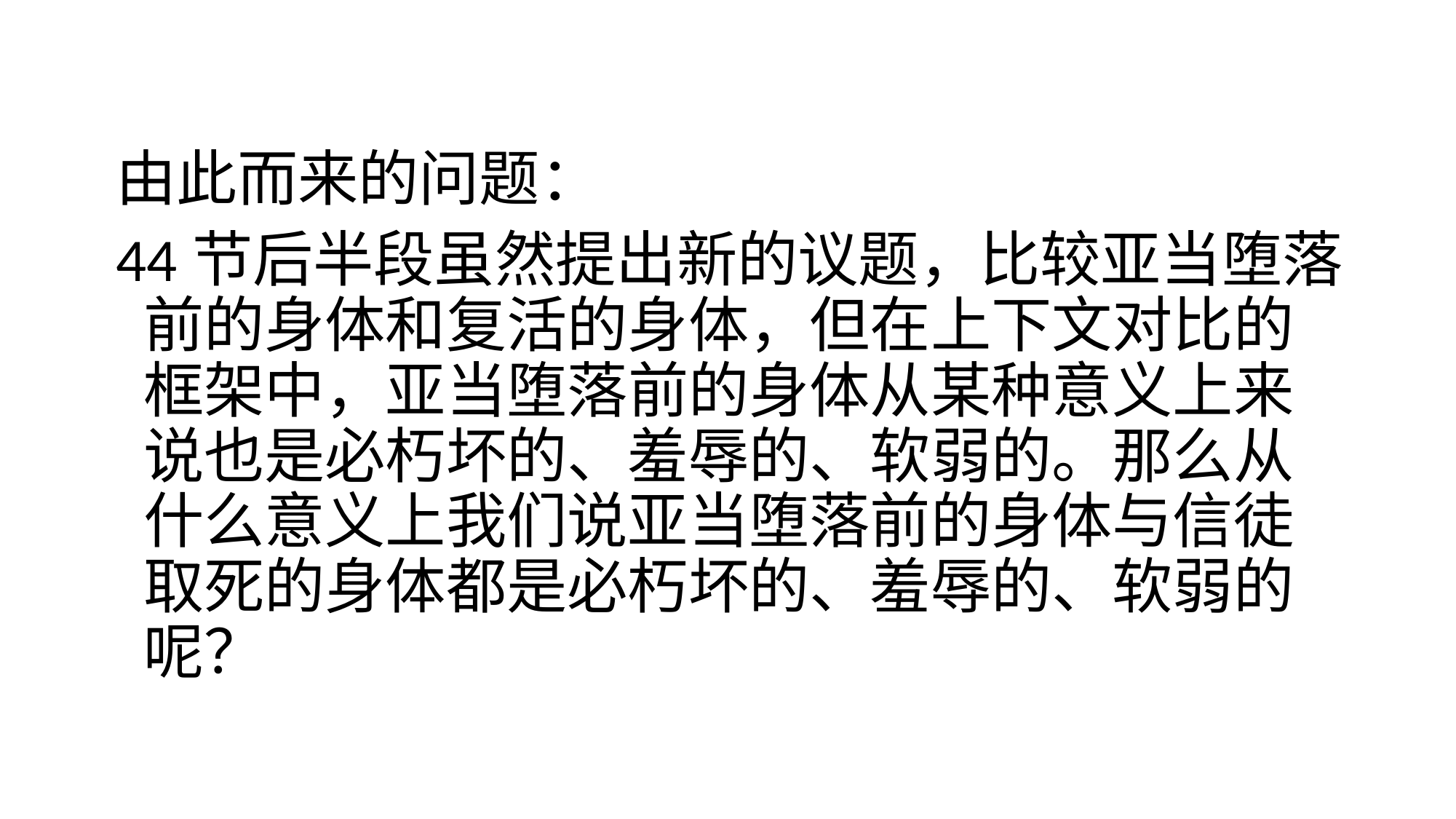

#
由此而来的问题：
44节后半段虽然提出新的议题，比较亚当堕落前的身体和复活的身体，但在上下文对比的框架中，亚当堕落前的身体从某种意义上来说也是必朽坏的、羞辱的、软弱的。那么从什么意义上我们说亚当堕落前的身体与信徒取死的身体都是必朽坏的、羞辱的、软弱的呢？